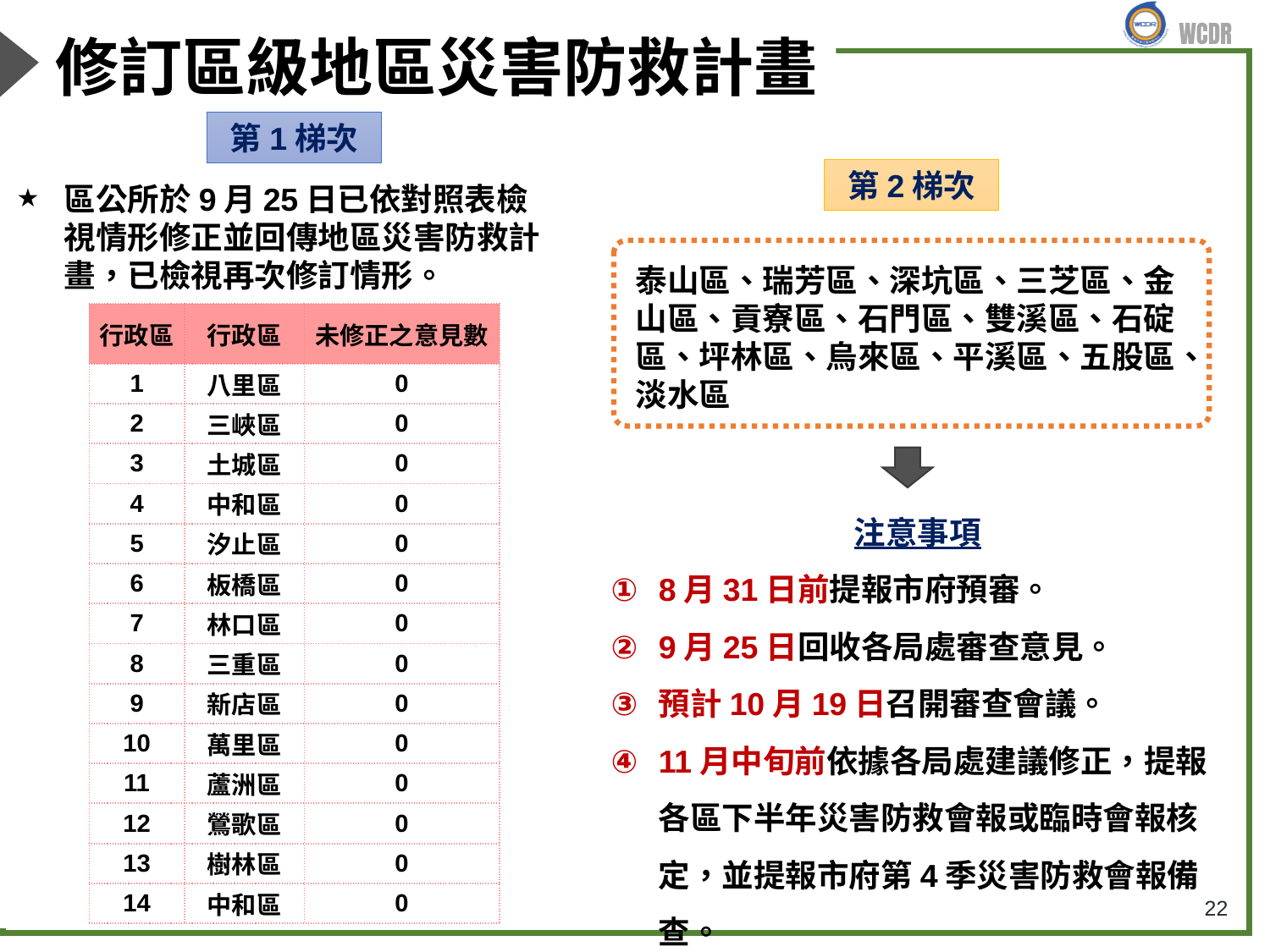

# 修訂區級地區災害防救計畫
第1梯次
第2梯次
區公所於9月25日已依對照表檢視情形修正並回傳地區災害防救計畫，已檢視再次修訂情形。

泰山區、瑞芳區、深坑區、三芝區、金山區、貢寮區、石門區、雙溪區、石碇區、坪林區、烏來區、平溪區、五股區、淡水區
| 行政區 | 行政區 | 未修正之意見數 |
| --- | --- | --- |
| 1 | 八里區 | 0 |
| 2 | 三峽區 | 0 |
| 3 | 土城區 | 0 |
| 4 | 中和區 | 0 |
| 5 | 汐止區 | 0 |
| 6 | 板橋區 | 0 |
| 7 | 林口區 | 0 |
| 8 | 三重區 | 0 |
| 9 | 新店區 | 0 |
| 10 | 萬里區 | 0 |
| 11 | 蘆洲區 | 0 |
| 12 | 鶯歌區 | 0 |
| 13 | 樹林區 | 0 |
| 14 | 中和區 | 0 |

注意事項
8月31日前提報市府預審。
9月25日回收各局處審查意見。
預計10月19日召開審查會議。
11月中旬前依據各局處建議修正，提報各區下半年災害防救會報或臨時會報核定，並提報市府第4季災害防救會報備查。
22